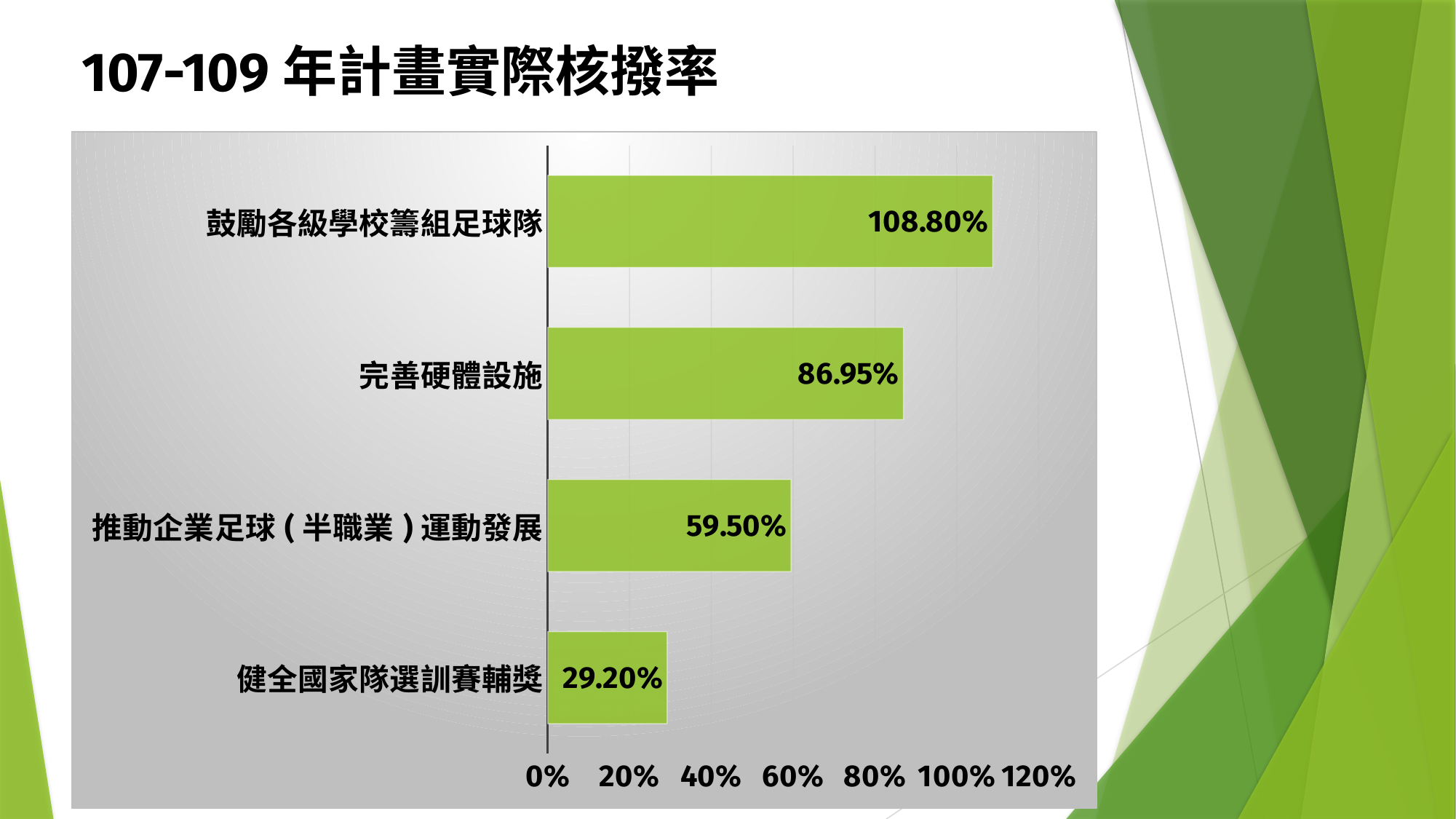

# 107-109年計畫實際核撥率

### Chart

| Category |  |
|---|---|
| 健全國家隊選訓賽輔獎 | 0.292 |
| 推動企業足球(半職業)運動發展 | 0.595 |
| 完善硬體設施 | 0.8695452646993611 |
| 鼓勵各級學校籌組足球隊 | 1.088 |